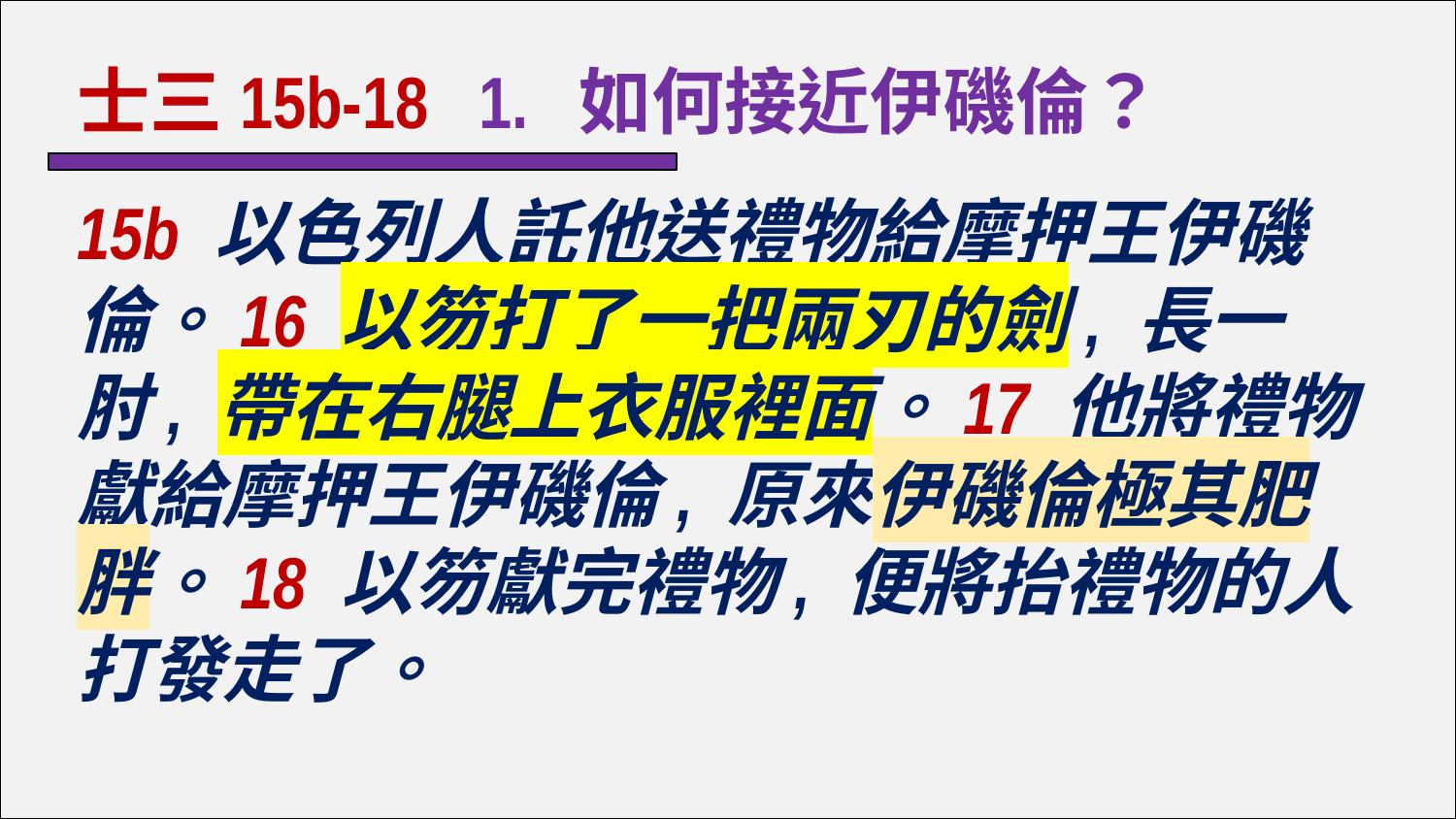

士三15b-18   1.  如何接近伊磯倫？

15b 以色列人託他送禮物給摩押王伊磯倫。16 以笏打了一把兩刃的劍, 長一肘, 帶在右腿上衣服裡面。17 他將禮物獻給摩押王伊磯倫, 原來伊磯倫極其肥胖。18 以笏獻完禮物, 便將抬禮物的人打發走了。